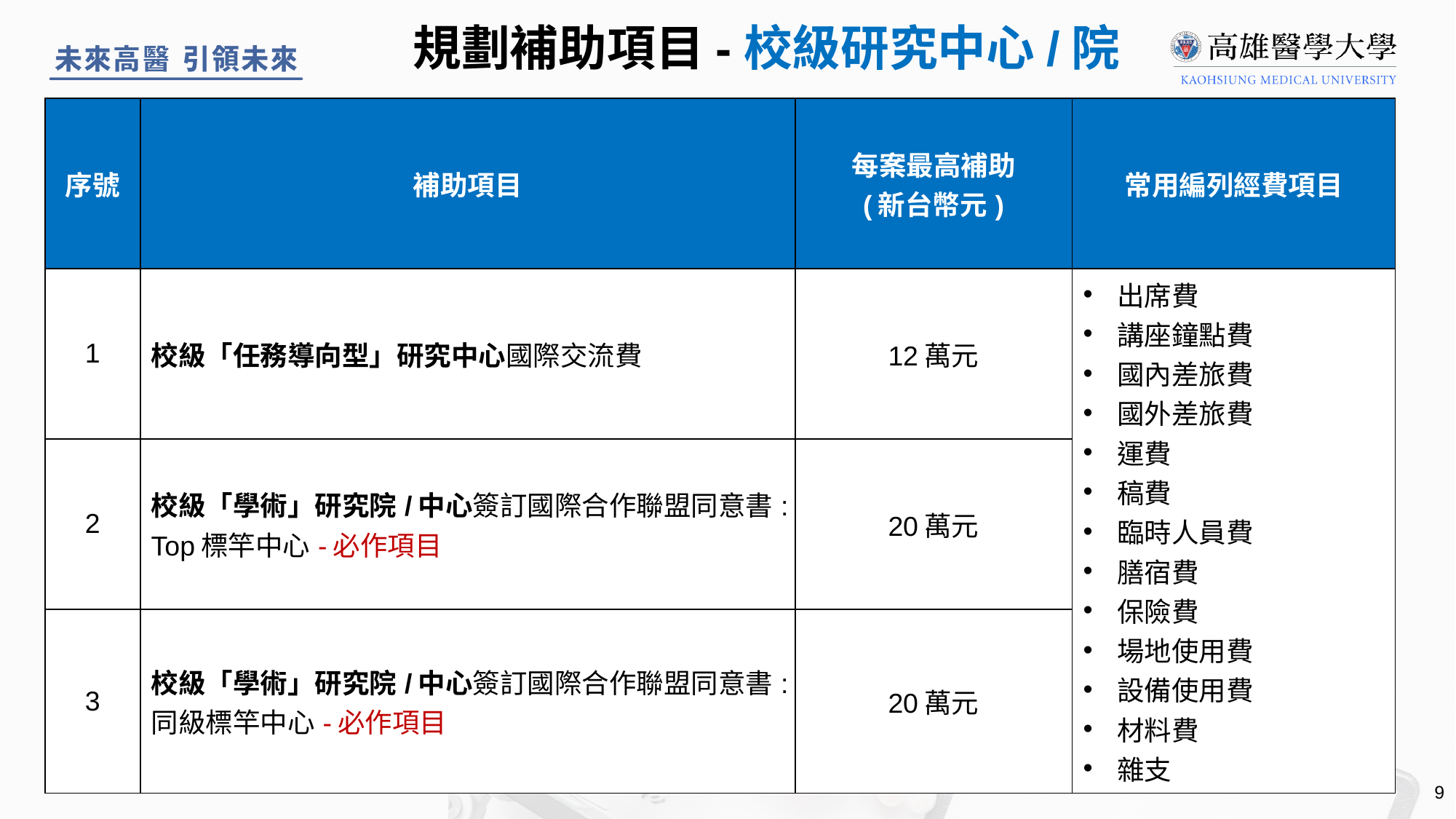

規劃補助項目-校級研究中心/院
| 序號 | 補助項目 | 每案最高補助 (新台幣元) | 常用編列經費項目 |
| --- | --- | --- | --- |
| 1 | 校級「任務導向型」研究中心國際交流費 | 12萬元 | 出席費 講座鐘點費 國內差旅費 國外差旅費 運費 稿費 臨時人員費 膳宿費 保險費 場地使用費 設備使用費 材料費 雜支 |
| 2 | 校級「學術」研究院/中心簽訂國際合作聯盟同意書:Top標竿中心-必作項目 | 20萬元 |  |
| 3 | 校級「學術」研究院/中心簽訂國際合作聯盟同意書:同級標竿中心-必作項目 | 20萬元 |  |
9